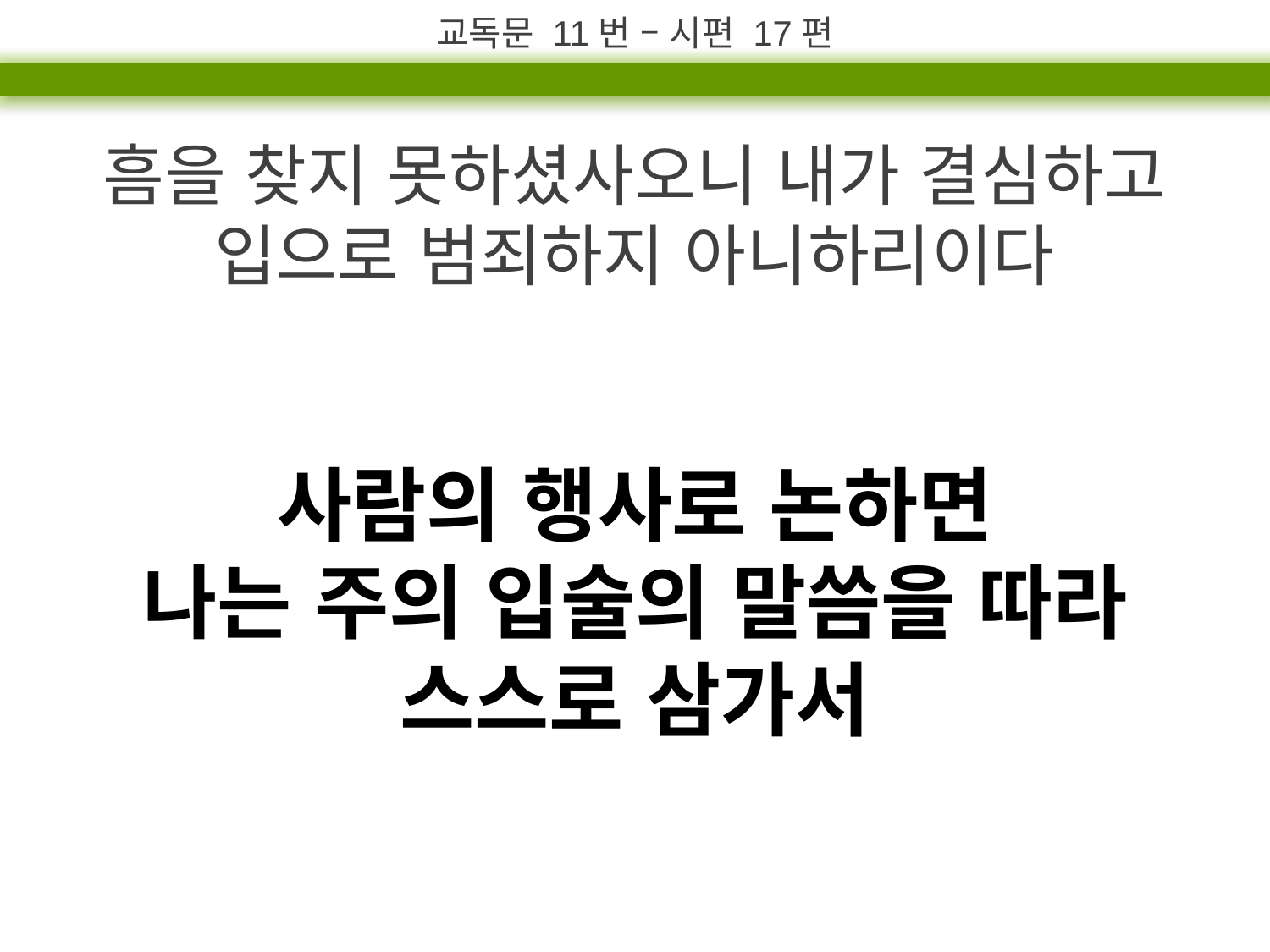

교독문 11번 – 시편 17편

흠을 찾지 못하셨사오니 내가 결심하고
입으로 범죄하지 아니하리이다
사람의 행사로 논하면
나는 주의 입술의 말씀을 따라
스스로 삼가서